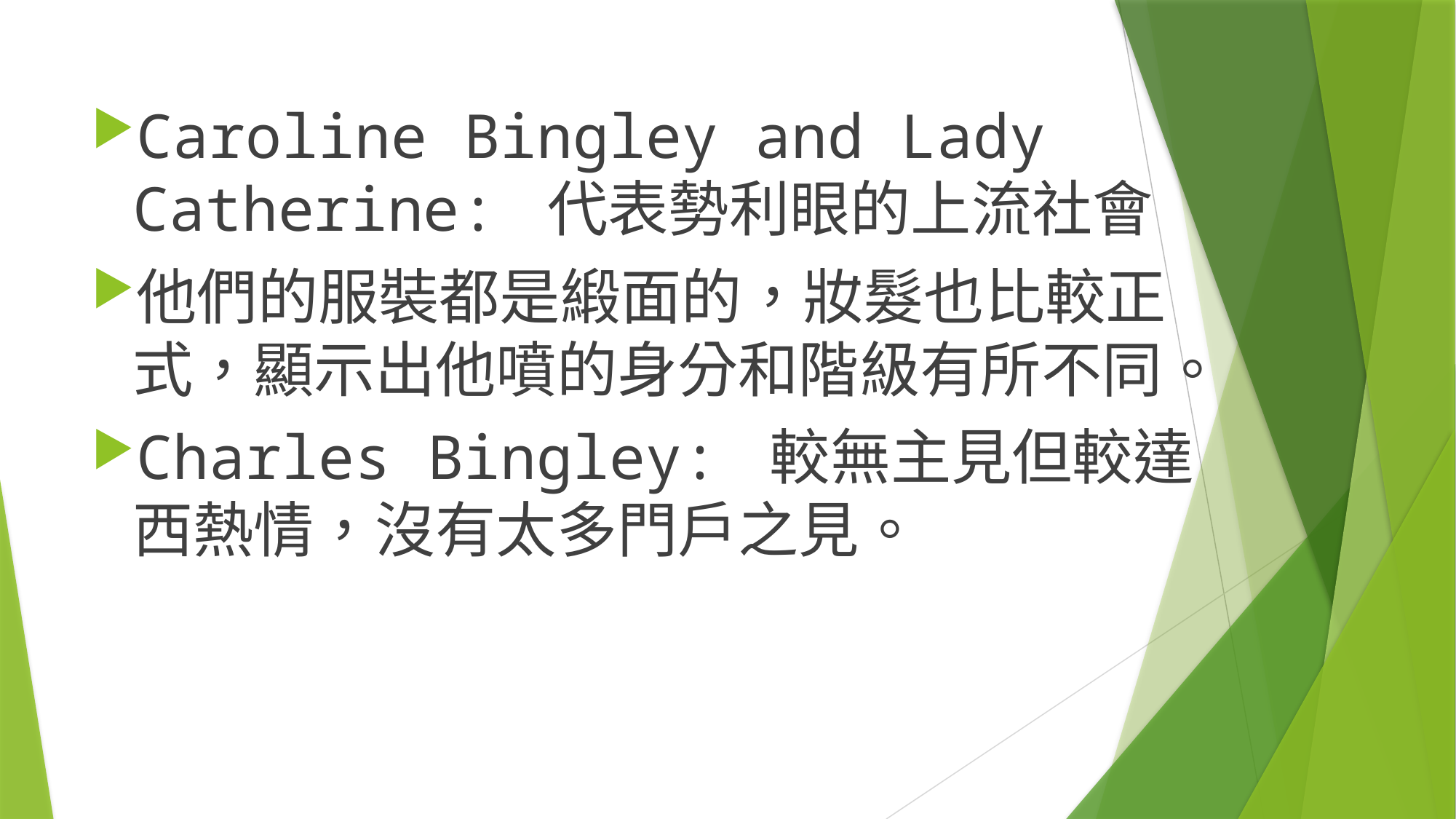

#
Caroline Bingley and Lady Catherine: 代表勢利眼的上流社會
他們的服裝都是緞面的，妝髮也比較正式，顯示出他噴的身分和階級有所不同。
Charles Bingley: 較無主見但較達西熱情，沒有太多門戶之見。